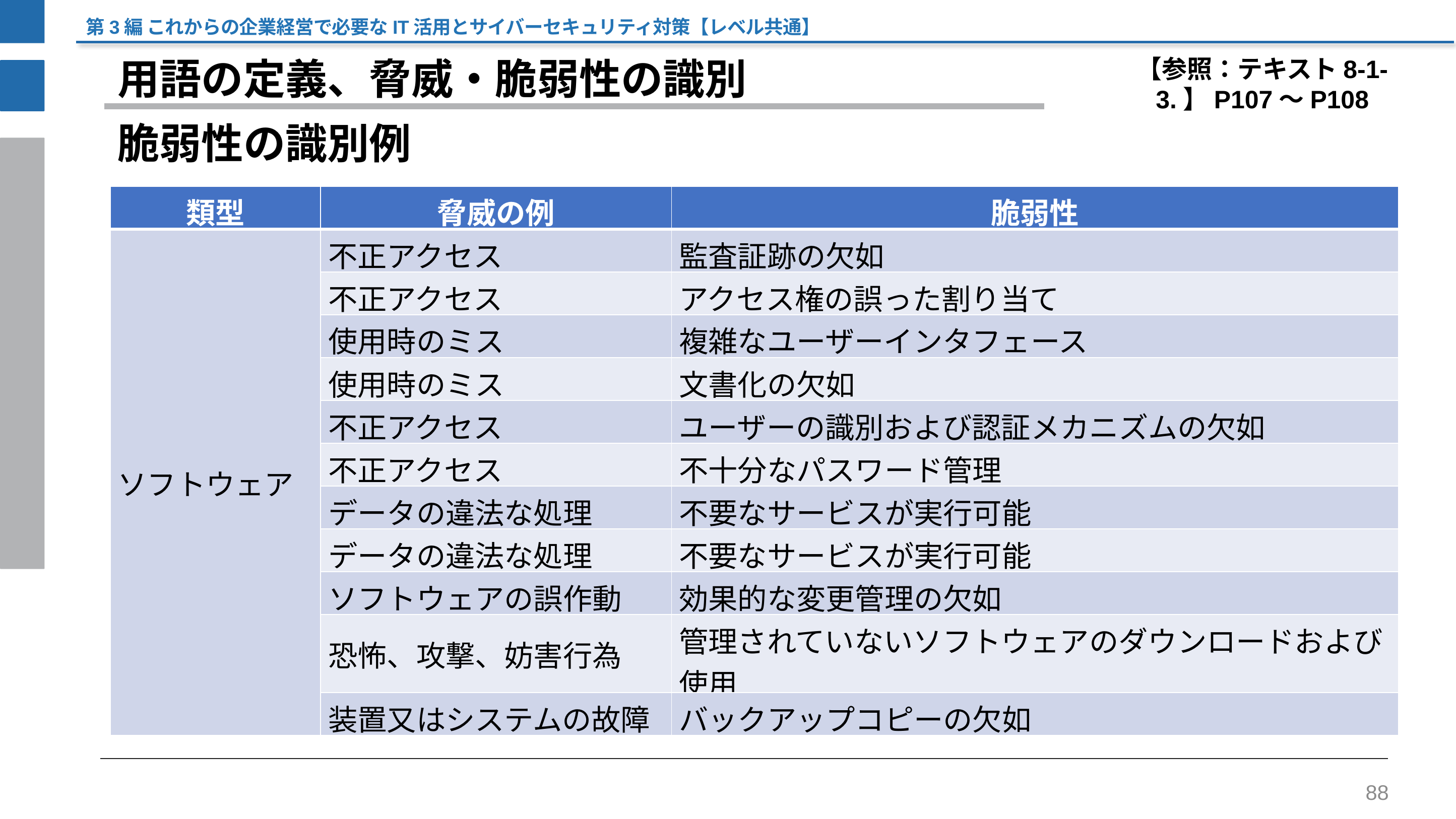

第3編 これからの企業経営で必要なIT活用とサイバーセキュリティ対策【レベル共通】
【参照：テキスト8-1-3.】P107～P108
用語の定義、脅威・脆弱性の識別
脆弱性の識別例
| 類型 | 脅威の例 | 脆弱性 |
| --- | --- | --- |
| ソフトウェア | 不正アクセス | 監査証跡の欠如 |
|  | 不正アクセス | アクセス権の誤った割り当て |
|  | 使用時のミス | 複雑なユーザーインタフェース |
|  | 使用時のミス | 文書化の欠如 |
|  | 不正アクセス | ユーザーの識別および認証メカニズムの欠如 |
|  | 不正アクセス | 不十分なパスワード管理 |
|  | データの違法な処理 | 不要なサービスが実行可能 |
|  | データの違法な処理 | 不要なサービスが実行可能 |
|  | ソフトウェアの誤作動 | 効果的な変更管理の欠如 |
|  | 恐怖、攻撃、妨害行為 | 管理されていないソフトウェアのダウンロードおよび使用 |
|  | 装置又はシステムの故障 | バックアップコピーの欠如 |
88